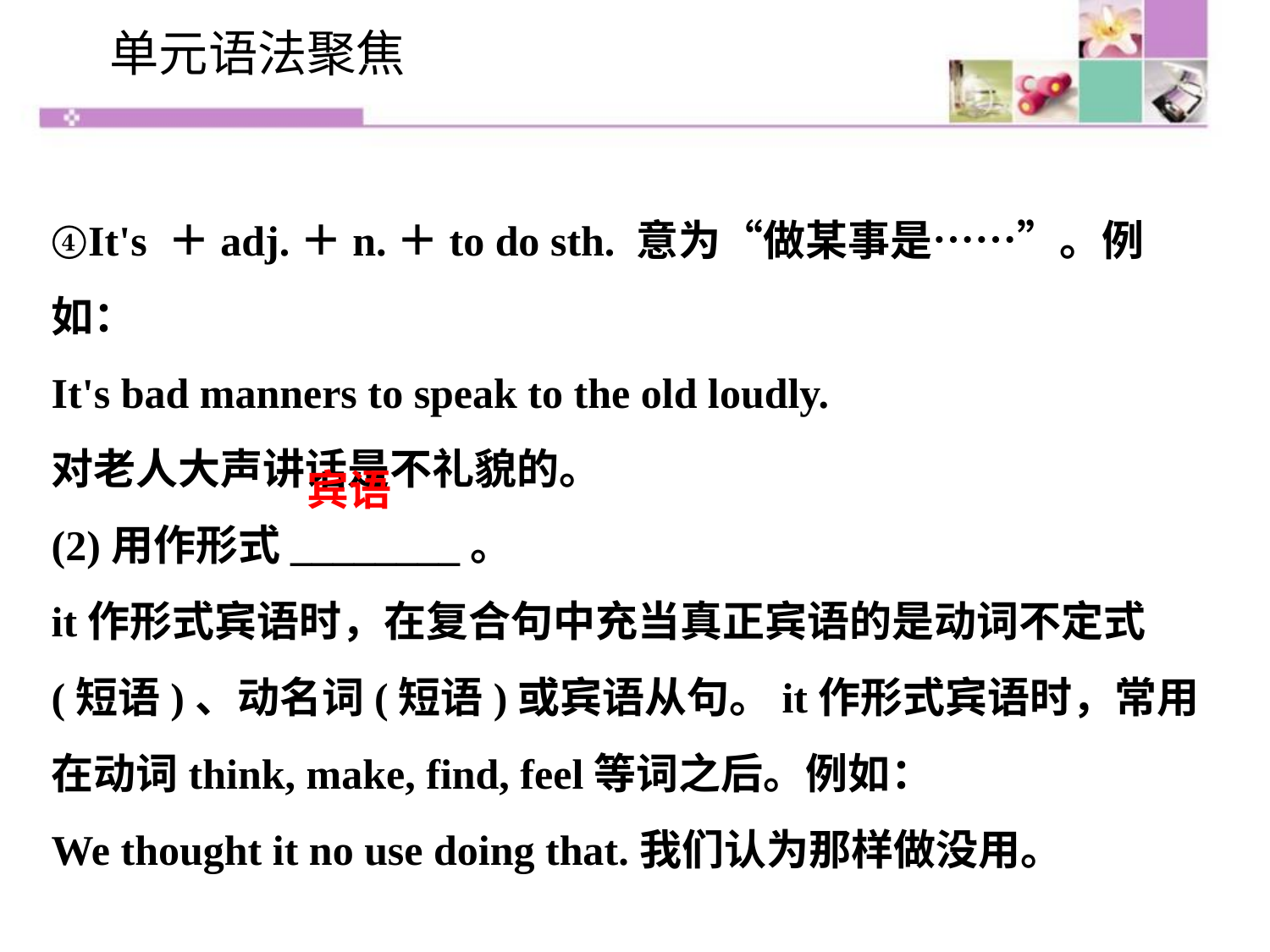

单元语法聚焦

④It's ＋adj.＋n.＋to do sth. 意为“做某事是……”。例如：
It's bad manners to speak to the old loudly.
对老人大声讲话是不礼貌的。
(2)用作形式________。
it作形式宾语时，在复合句中充当真正宾语的是动词不定式(短语)、动名词(短语)或宾语从句。it作形式宾语时，常用在动词think, make, find, feel等词之后。例如：
We thought it no use doing that.我们认为那样做没用。

宾语